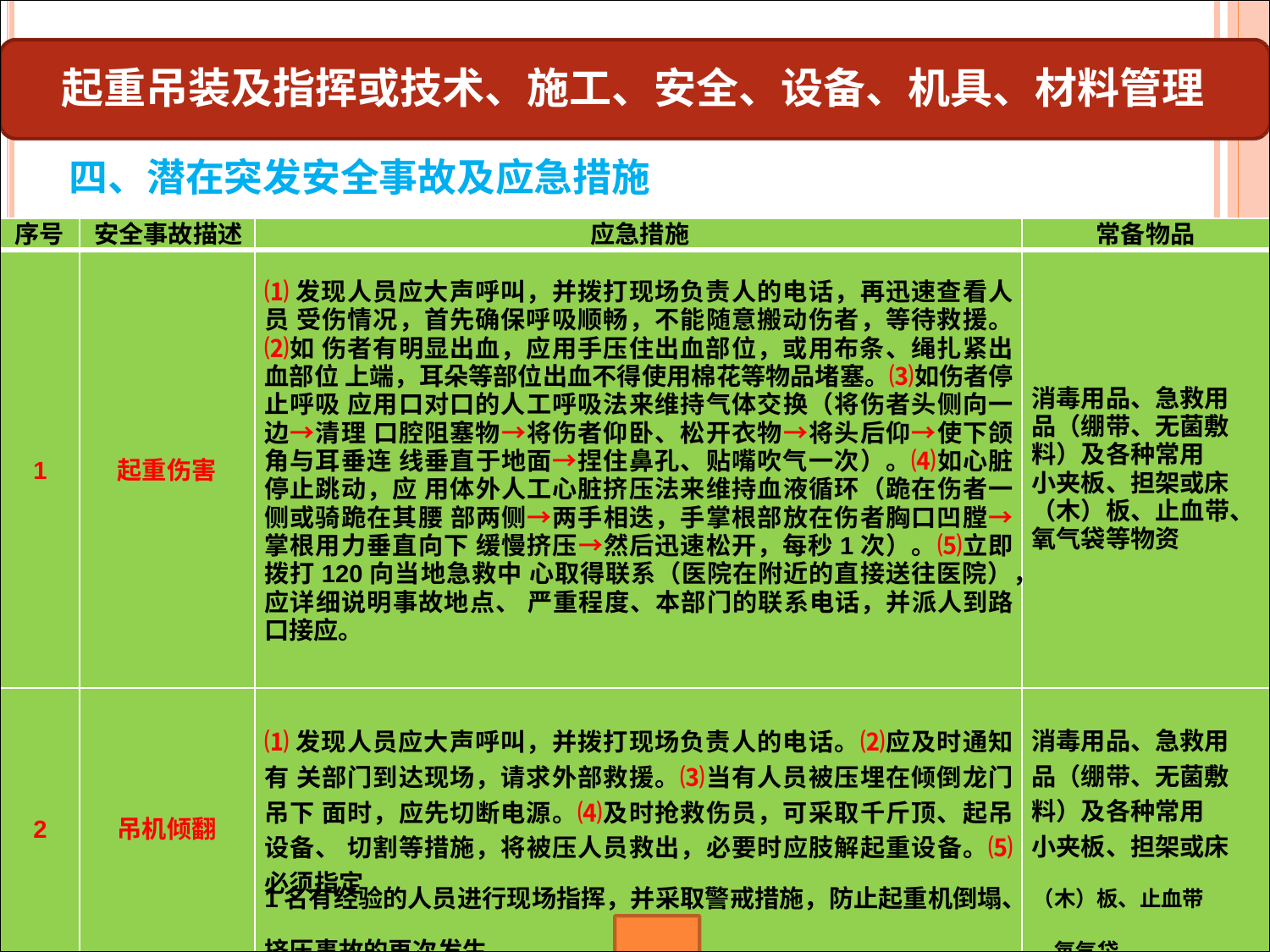

# 起重吊装及指挥或技术、施工、安全、设备、机具、材料管理
四、潜在突发安全事故及应急措施
序号	安全事故描述	应急措施
常备物品

⑴发现人员应大声呼叫，并拨打现场负责人的电话，再迅速查看人员 受伤情况，首先确保呼吸顺畅，不能随意搬动伤者，等待救援。⑵如 伤者有明显出血，应用手压住出血部位，或用布条、绳扎紧出血部位 上端，耳朵等部位出血不得使用棉花等物品堵塞。⑶如伤者停止呼吸 应用口对口的人工呼吸法来维持气体交换（将伤者头侧向一边→清理 口腔阻塞物→将伤者仰卧、松开衣物→将头后仰→使下颌角与耳垂连 线垂直于地面→捏住鼻孔、贴嘴吹气一次）。⑷如心脏停止跳动，应 用体外人工心脏挤压法来维持血液循环（跪在伤者一侧或骑跪在其腰 部两侧→两手相迭，手掌根部放在伤者胸口凹膛→掌根用力垂直向下 缓慢挤压→然后迅速松开，每秒1次）。⑸立即拨打120向当地急救中 心取得联系（医院在附近的直接送往医院），应详细说明事故地点、 严重程度、本部门的联系电话，并派人到路口接应。
消毒用品、急救用 品（绷带、无菌敷 料）及各种常用 小夹板、担架或床
（木）板、止血带、 氧气袋等物资
1
起重伤害

消毒用品、急救用 品（绷带、无菌敷 料）及各种常用 小夹板、担架或床
⑴发现人员应大声呼叫，并拨打现场负责人的电话。⑵应及时通知有 关部门到达现场，请求外部救援。⑶当有人员被压埋在倾倒龙门吊下 面时，应先切断电源。⑷及时抢救伤员，可采取千斤顶、起吊设备、 切割等措施，将被压人员救出，必要时应肢解起重设备。⑸必须指定

11
2
吊机倾翻
1名有经验的人员进行现场指挥，并采取警戒措施，防止起重机倒塌、 （木）板、止血带 挤压事故的再次发生。	、氧气袋
11